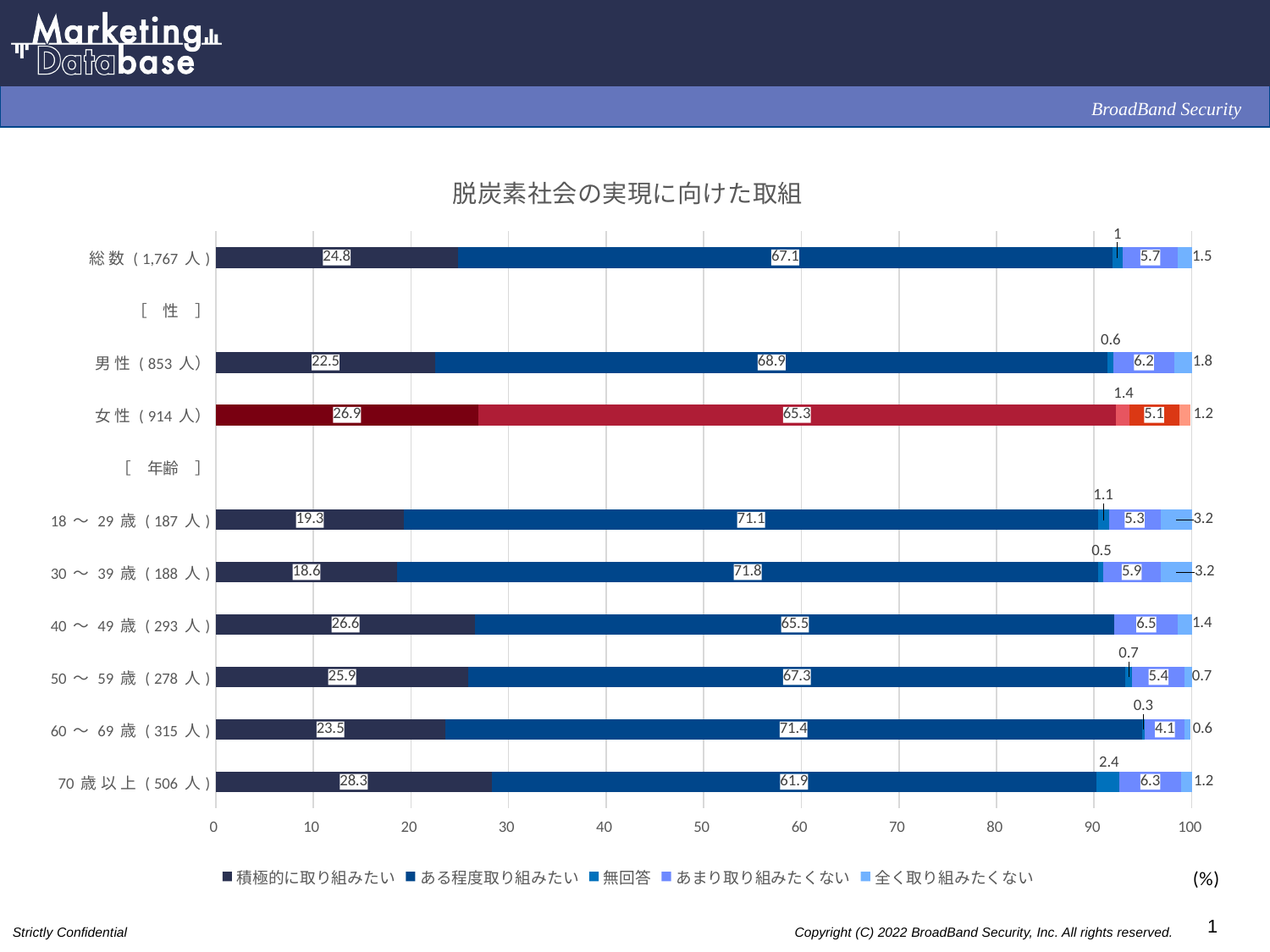

### Chart: 脱炭素社会の実現に向けた取組

| Category | 積極的に取り組みたい | ある程度取り組みたい | 無回答 | あまり取り組みたくない | 全く取り組みたくない |
|---|---|---|---|---|---|
| 総 数 ( 1,767 人) | 24.8 | 67.1 | 1.0 | 5.7 | 1.5 |
| ［　性　］ | None | None | None | None | None |
| 男 性 ( 853 人） | 22.5 | 68.9 | 0.6 | 6.2 | 1.8 |
| 女 性 ( 914 人） | 26.9 | 65.3 | 1.4 | 5.1 | 1.2 |
| ［　年齢　］ | None | None | None | None | None |
| 18 ～ 29 歳 ( 187 人) | 19.3 | 71.1 | 1.1 | 5.3 | 3.2 |
| 30 ～ 39 歳 ( 188 人) | 18.6 | 71.8 | 0.5 | 5.9 | 3.2 |
| 40 ～ 49 歳 ( 293 人) | 26.6 | 65.5 | None | 6.5 | 1.4 |
| 50 ～ 59 歳 ( 278 人) | 25.9 | 67.3 | 0.7 | 5.4 | 0.7 |
| 60 ～ 69 歳 ( 315 人) | 23.5 | 71.4 | 0.3 | 4.1 | 0.6 |
| 70 歳 以 上 ( 506 人) | 28.3 | 61.9 | 2.4 | 6.3 | 1.2 |